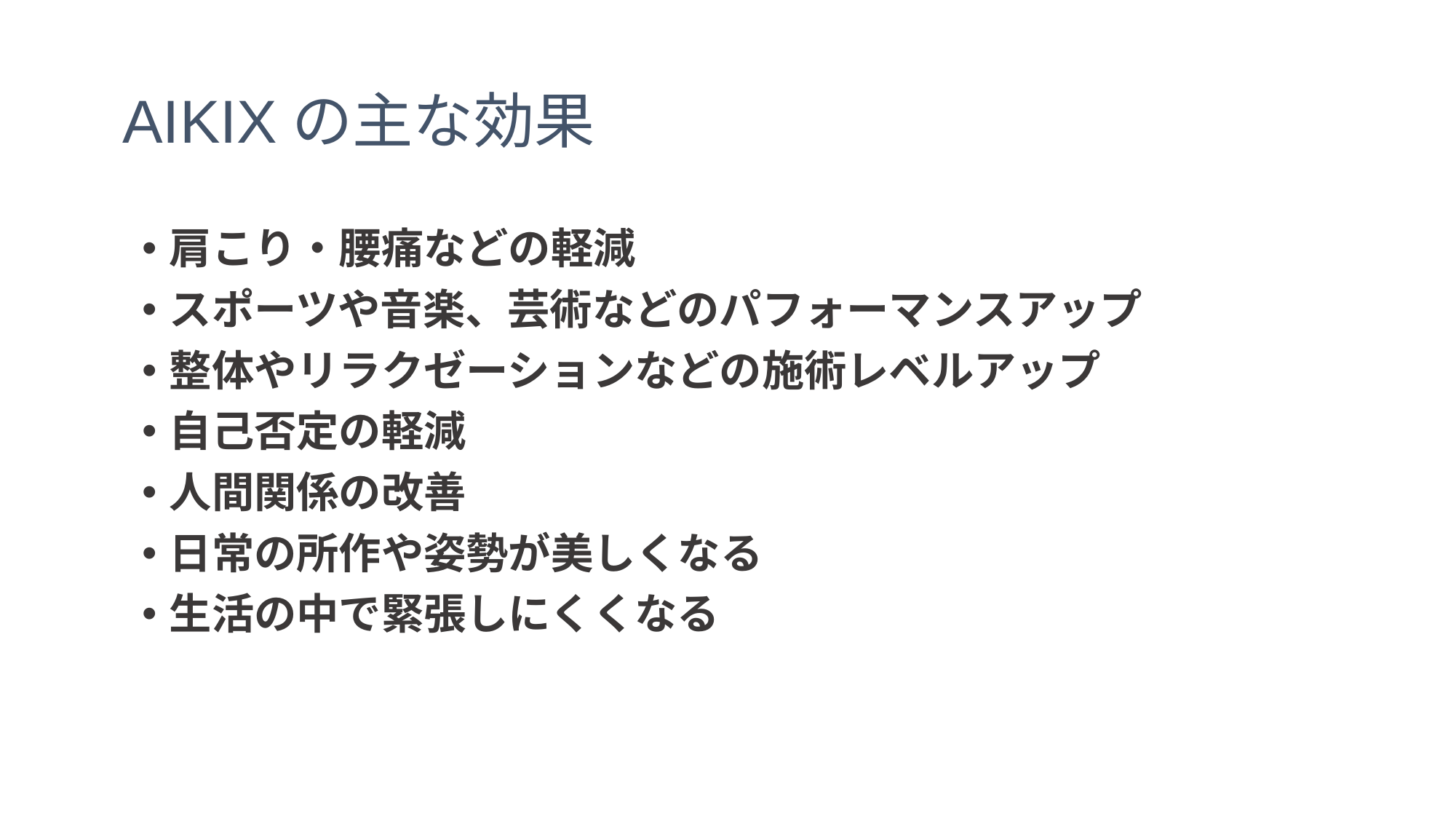

# AIKIXの主な効果
肩こり・腰痛などの軽減
スポーツや音楽、芸術などのパフォーマンスアップ
整体やリラクゼーションなどの施術レベルアップ
自己否定の軽減
人間関係の改善
日常の所作や姿勢が美しくなる
生活の中で緊張しにくくなる